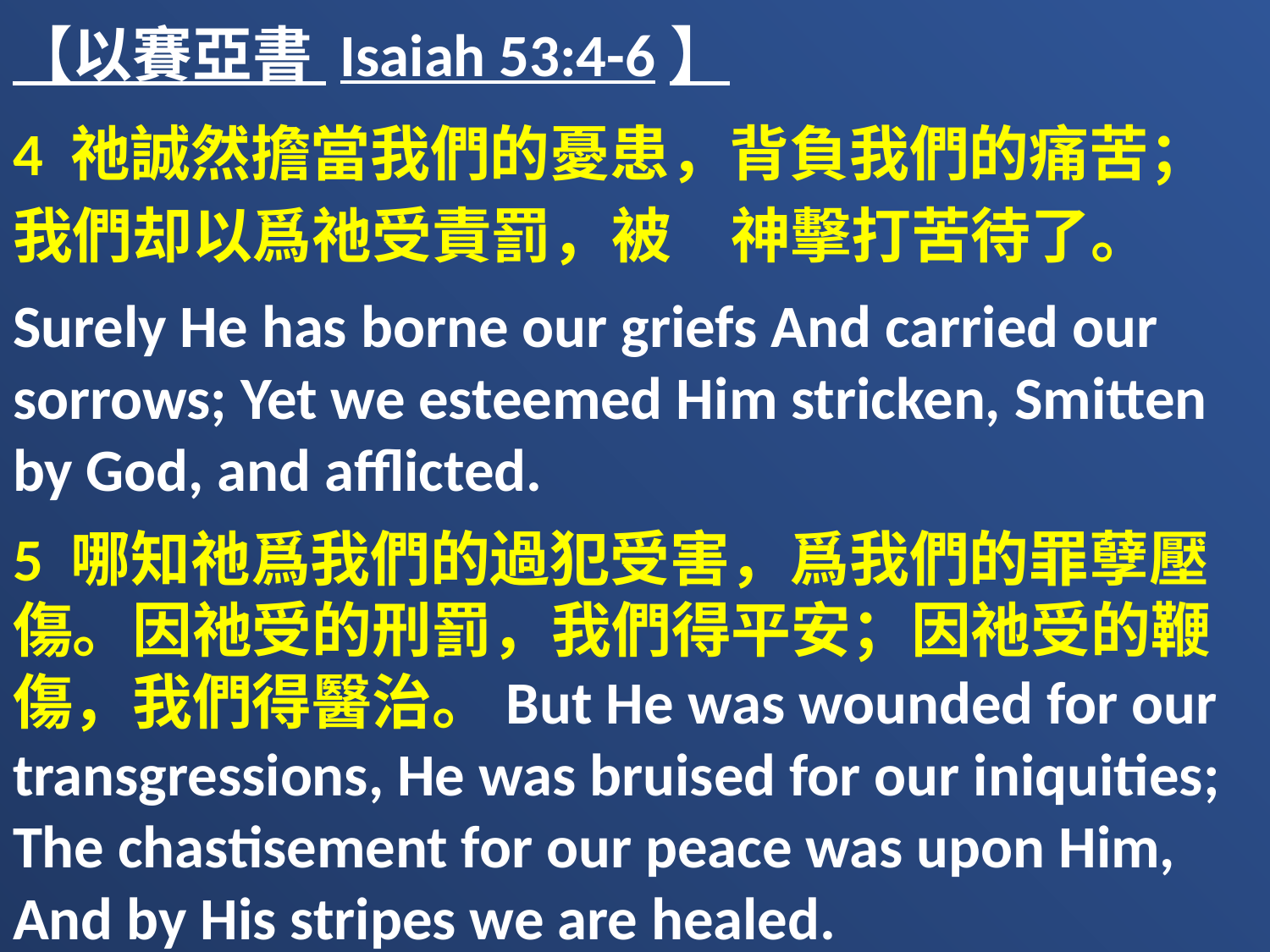

【以賽亞書 Isaiah 53:4-6】
4 祂誠然擔當我們的憂患，背負我們的痛苦；我們却以爲祂受責罰，被　神擊打苦待了。
Surely He has borne our griefs And carried our sorrows; Yet we esteemed Him stricken, Smitten by God, and afflicted.
5 哪知祂爲我們的過犯受害，爲我們的罪孽壓傷。因祂受的刑罰，我們得平安；因祂受的鞭傷，我們得醫治。But He was wounded for our transgressions, He was bruised for our iniquities; The chastisement for our peace was upon Him, And by His stripes we are healed.
6 我們都如羊走迷，各人偏行己路，耶和華使我們衆人的罪孽都歸在祂身上。
All we like sheep have gone astray; We have turned, every one, to his own way; And the Lord has laid on Him the iniquity of us all.